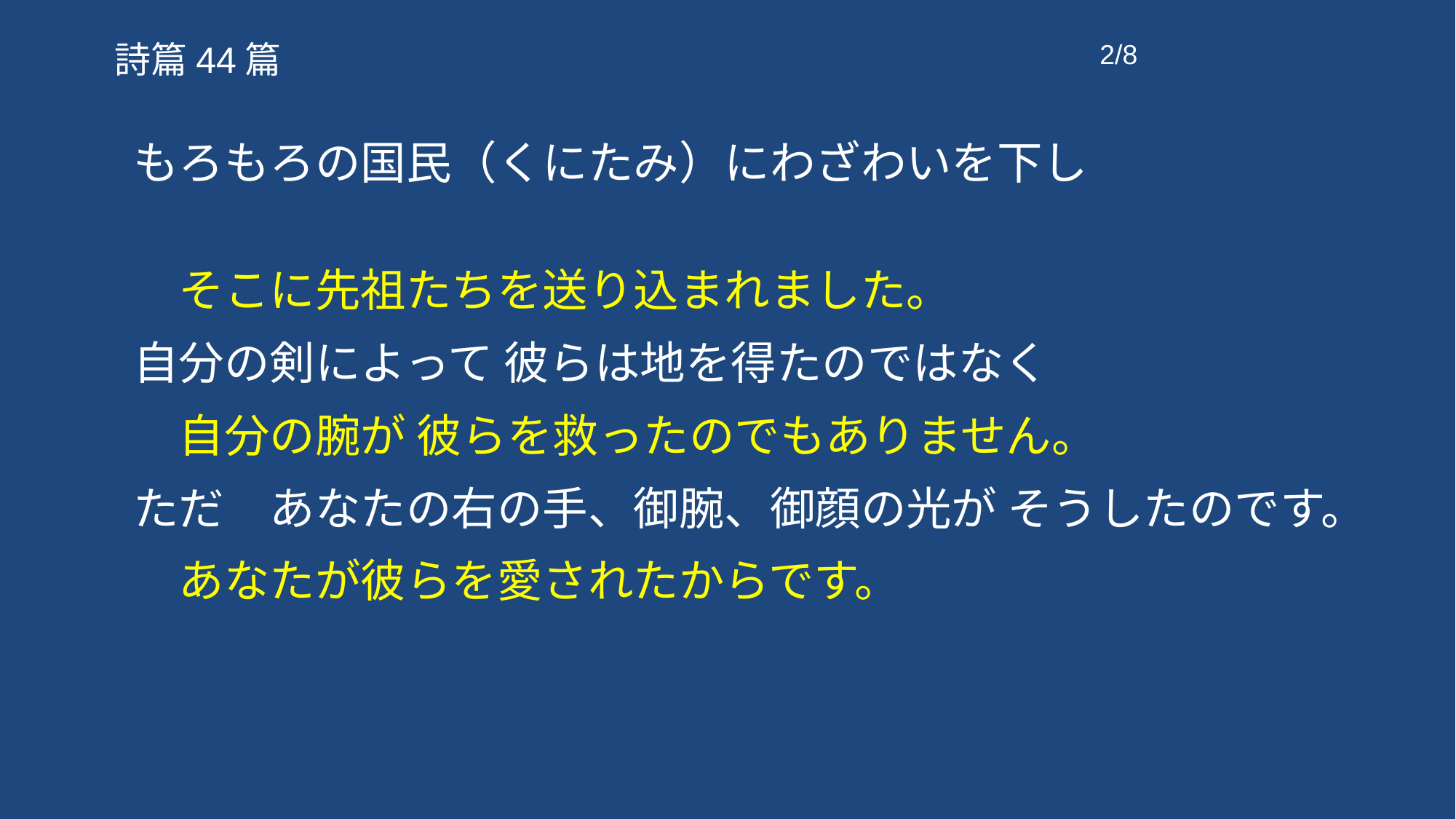

2/8
詩篇44篇
もろもろの国民（くにたみ）にわざわいを下し
　そこに先祖たちを送り込まれました。
自分の剣によって 彼らは地を得たのではなく
　自分の腕が 彼らを救ったのでもありません。
ただ　あなたの右の手、御腕、御顔の光が そうしたのです。
　あなたが彼らを愛されたからです。